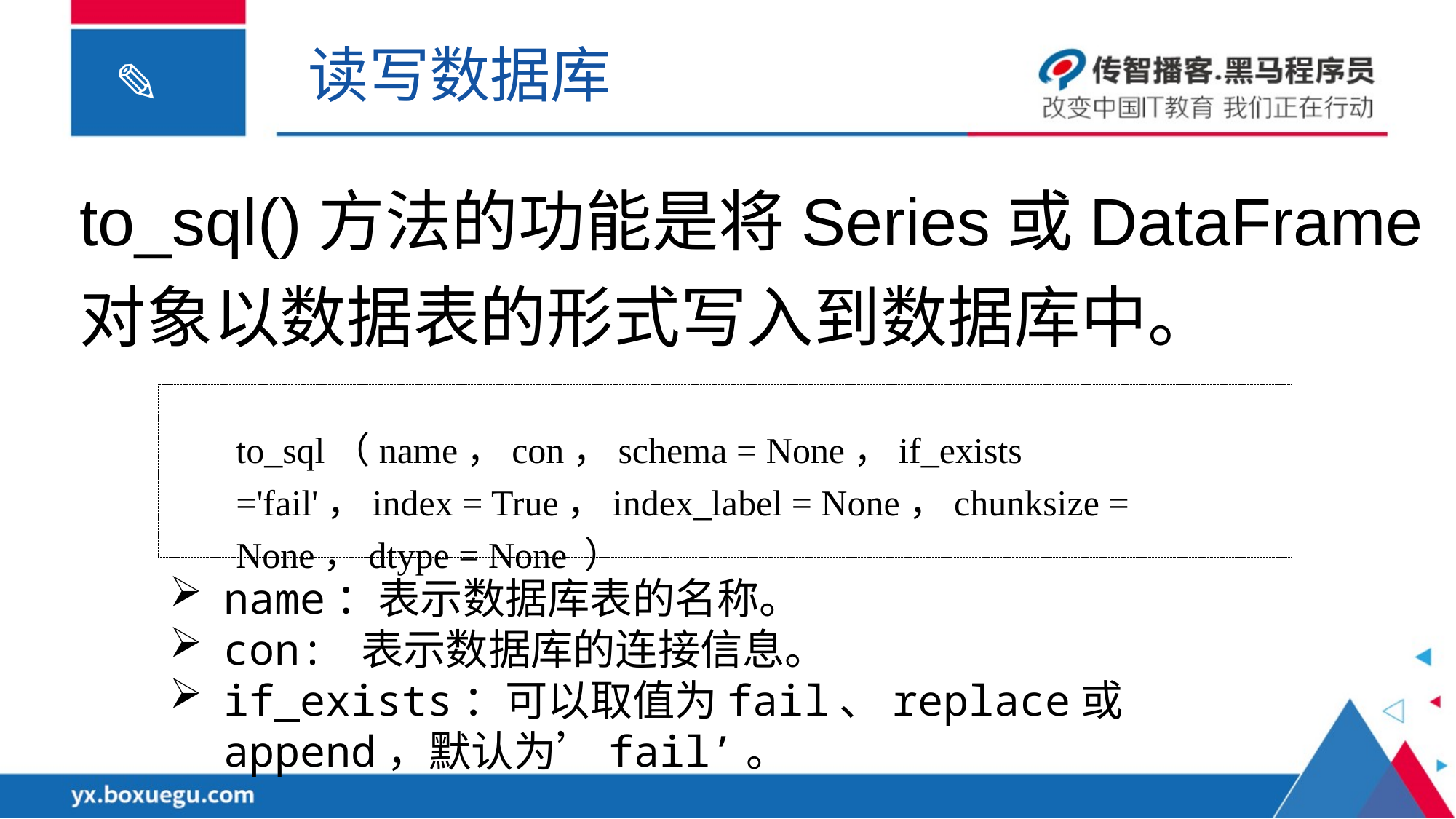

读写数据库
to_sql()方法的功能是将Series或DataFrame对象以数据表的形式写入到数据库中。

to_sql（name，con，schema = None，if_exists ='fail'，index = True，index_label = None，chunksize = None，dtype = None ）
name：表示数据库表的名称。
con: 表示数据库的连接信息。
if_exists：可以取值为fail、replace或append，默认为’fail’。